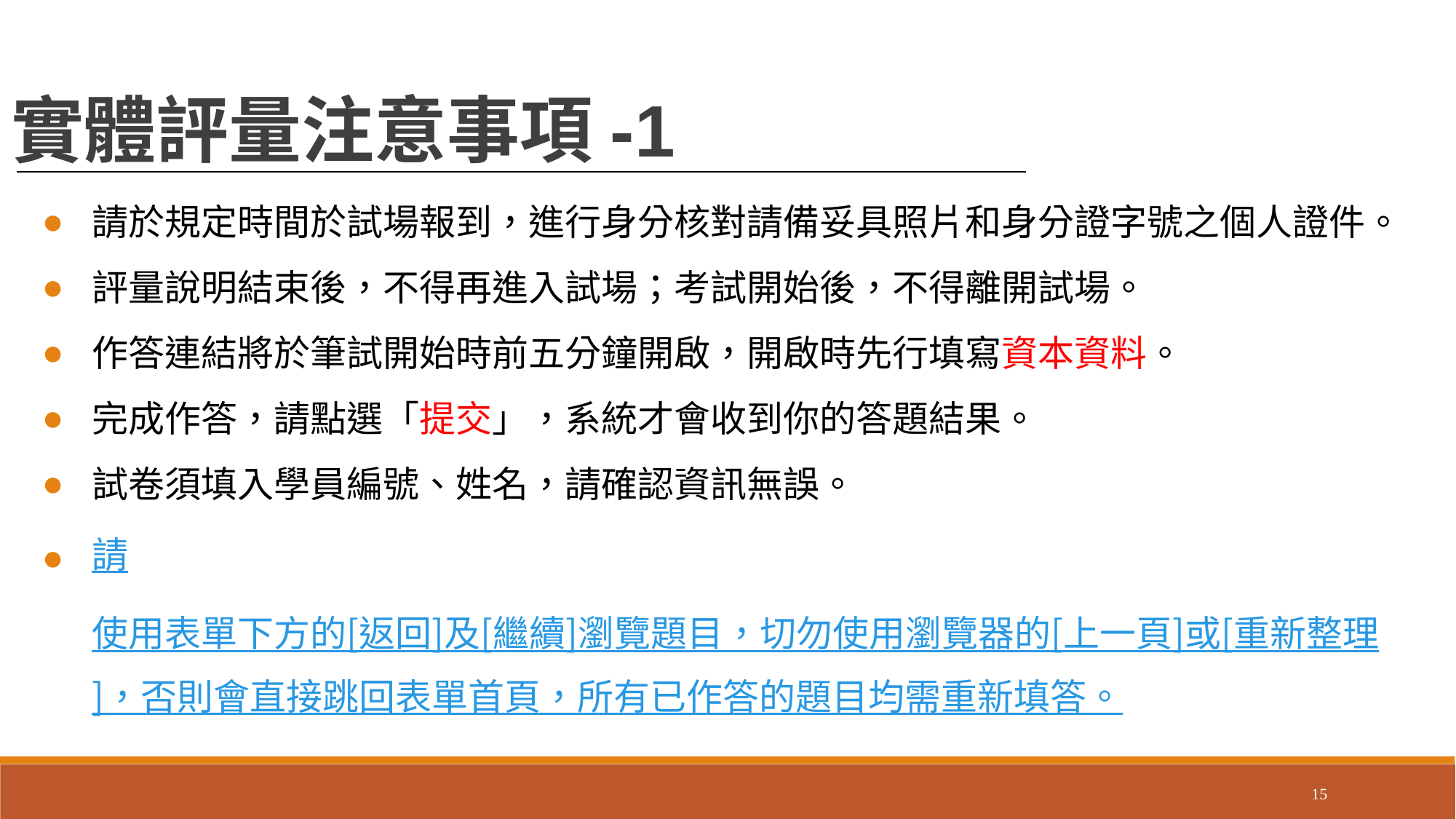

實體評量注意事項-1
請於規定時間於試場報到，進行身分核對請備妥具照片和身分證字號之個人證件。
評量說明結束後，不得再進入試場；考試開始後，不得離開試場。
作答連結將於筆試開始時前五分鐘開啟，開啟時先行填寫資本資料。
完成作答，請點選「提交」，系統才會收到你的答題結果。
試卷須填入學員編號、姓名，請確認資訊無誤。
請使用表單下方的[返回]及[繼續]瀏覽題目，切勿使用瀏覽器的[上一頁]或[重新整理]，否則會直接跳回表單首頁，所有已作答的題目均需重新填答。
15